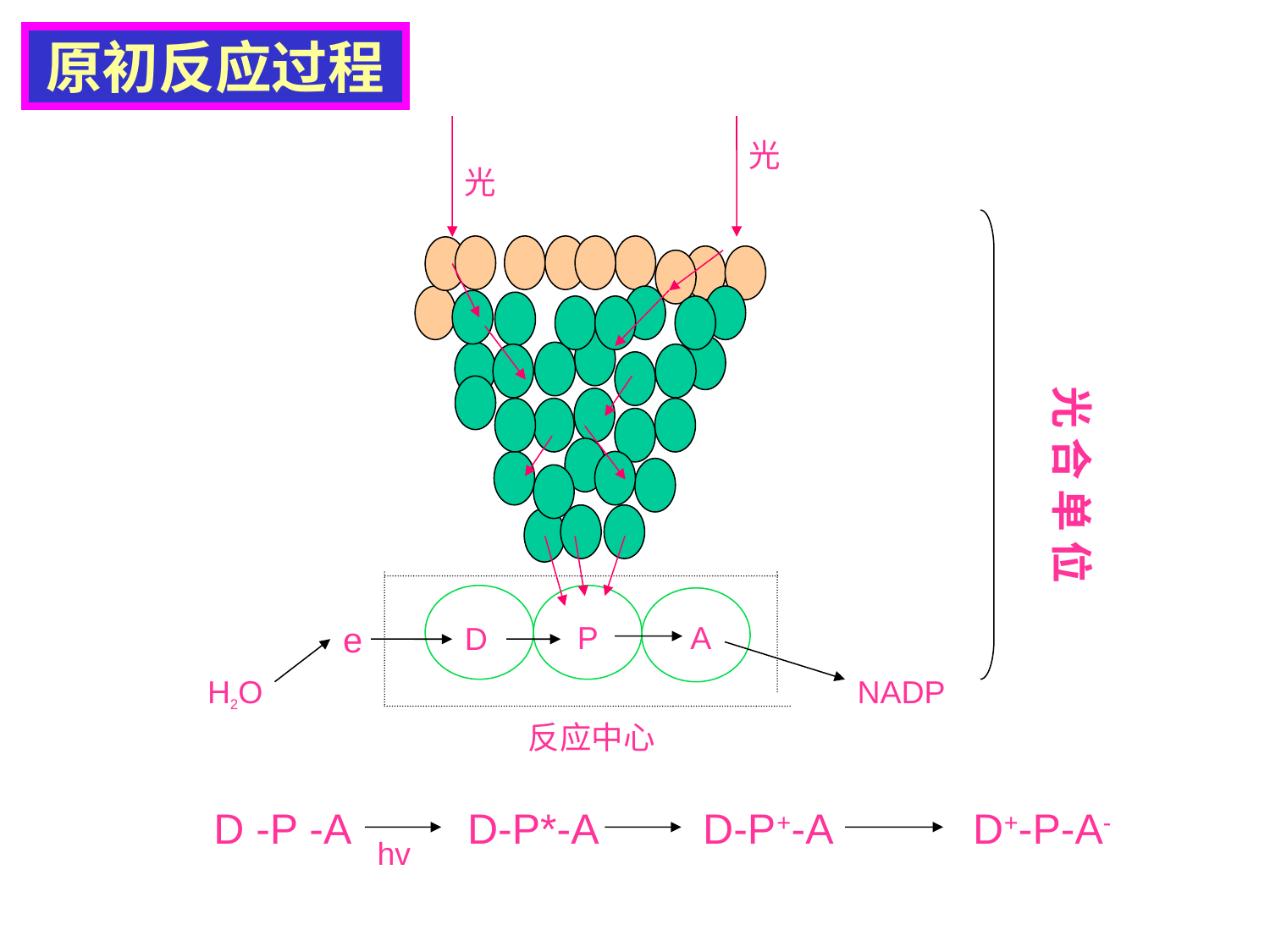

原初反应过程

光
光

e
 A
P
D

H2O

NADP
 反应中心

光 合 单 位

D -P -A          D-P*-A         D-P+-A            D+-P-A-

hv